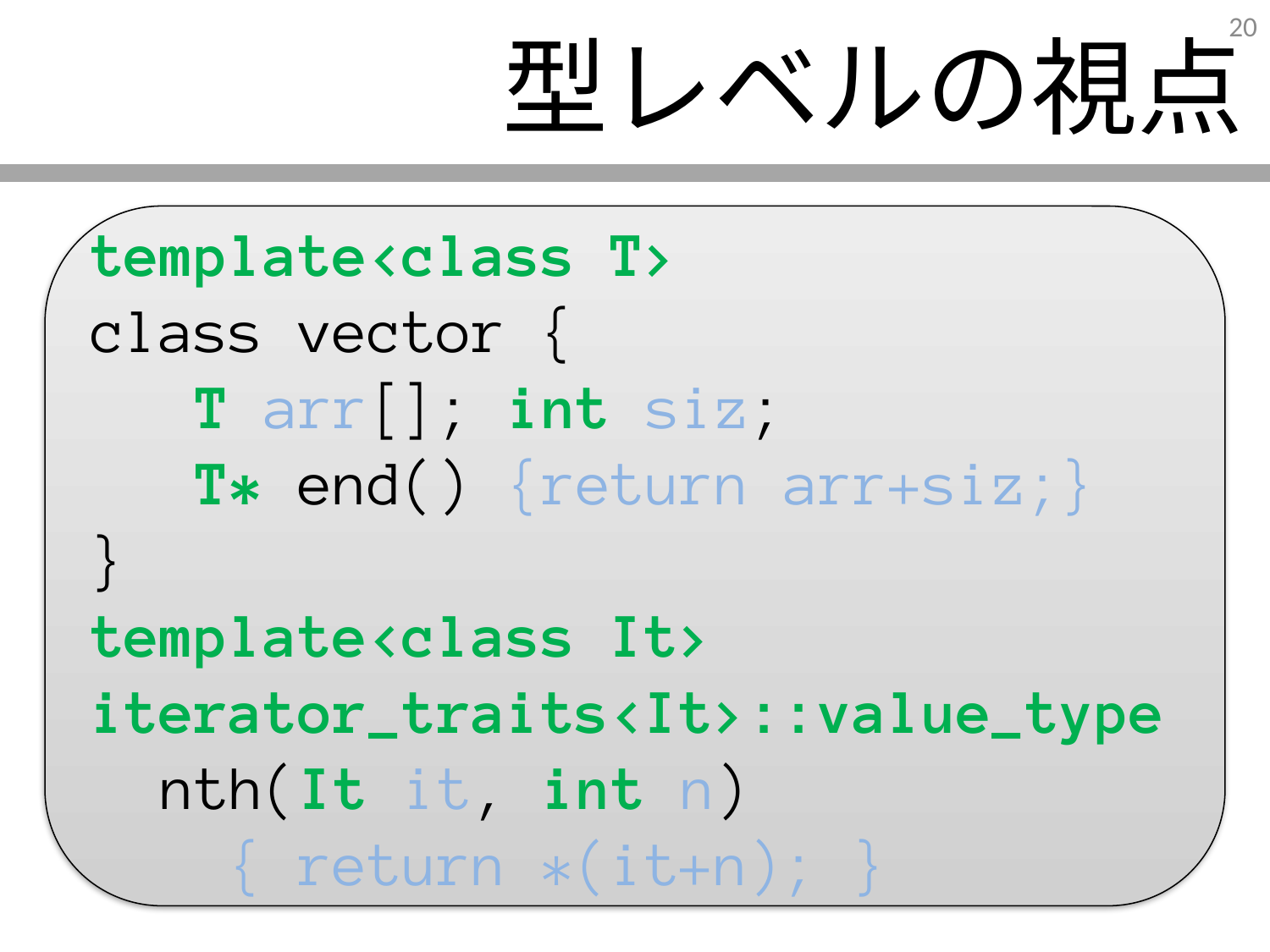

# 型レベルの視点
template<class T>
class vector {
   T arr[]; int siz;
   T* end() {return arr+siz;}
}
template<class It>
iterator_traits<It>::value_type
  nth(It it, int n)
    { return *(it+n); }